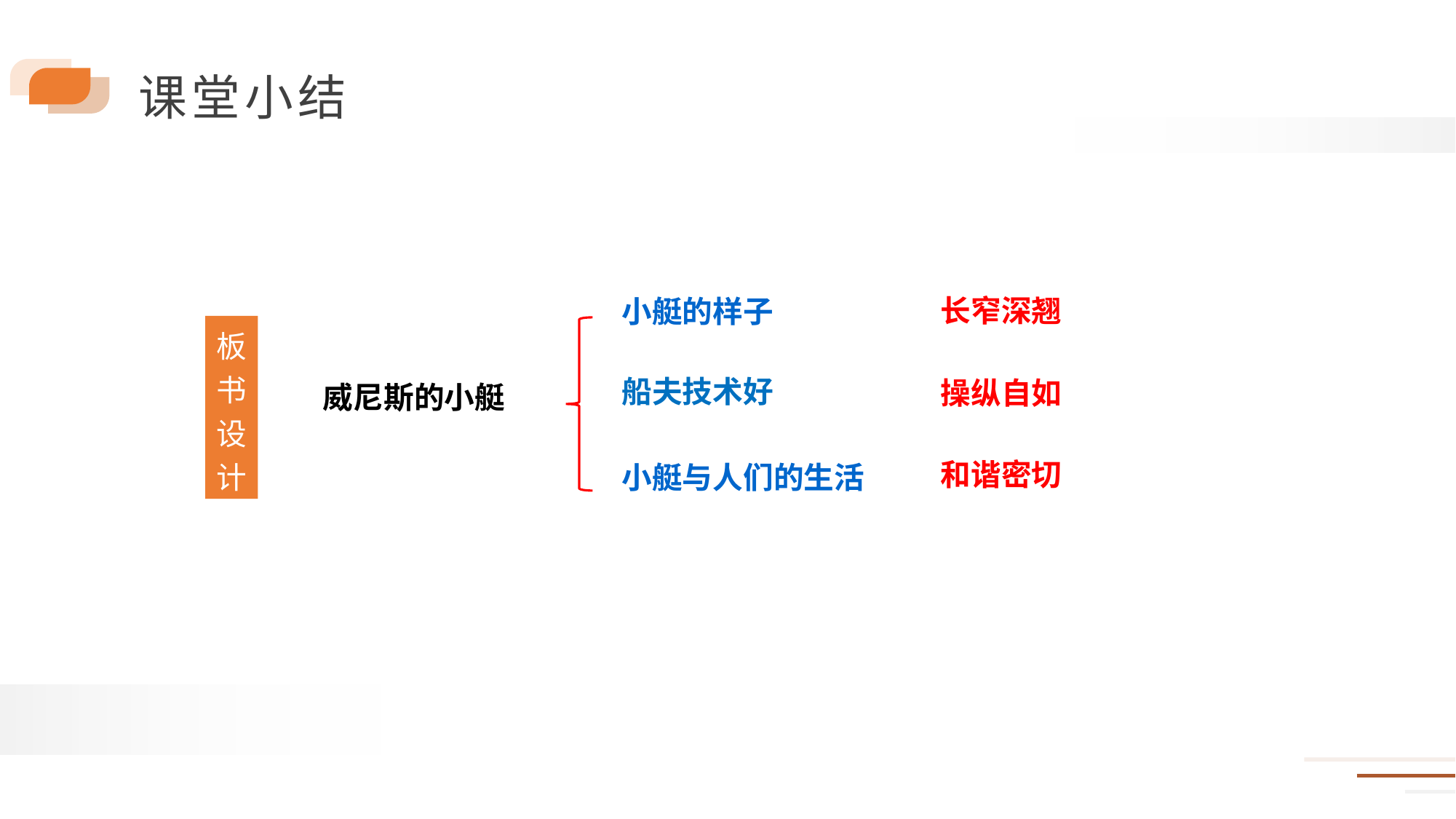

小艇的样子
长窄深翘
板
书
设
计

船夫技术好
操纵自如
威尼斯的小艇
小艇与人们的生活
和谐密切